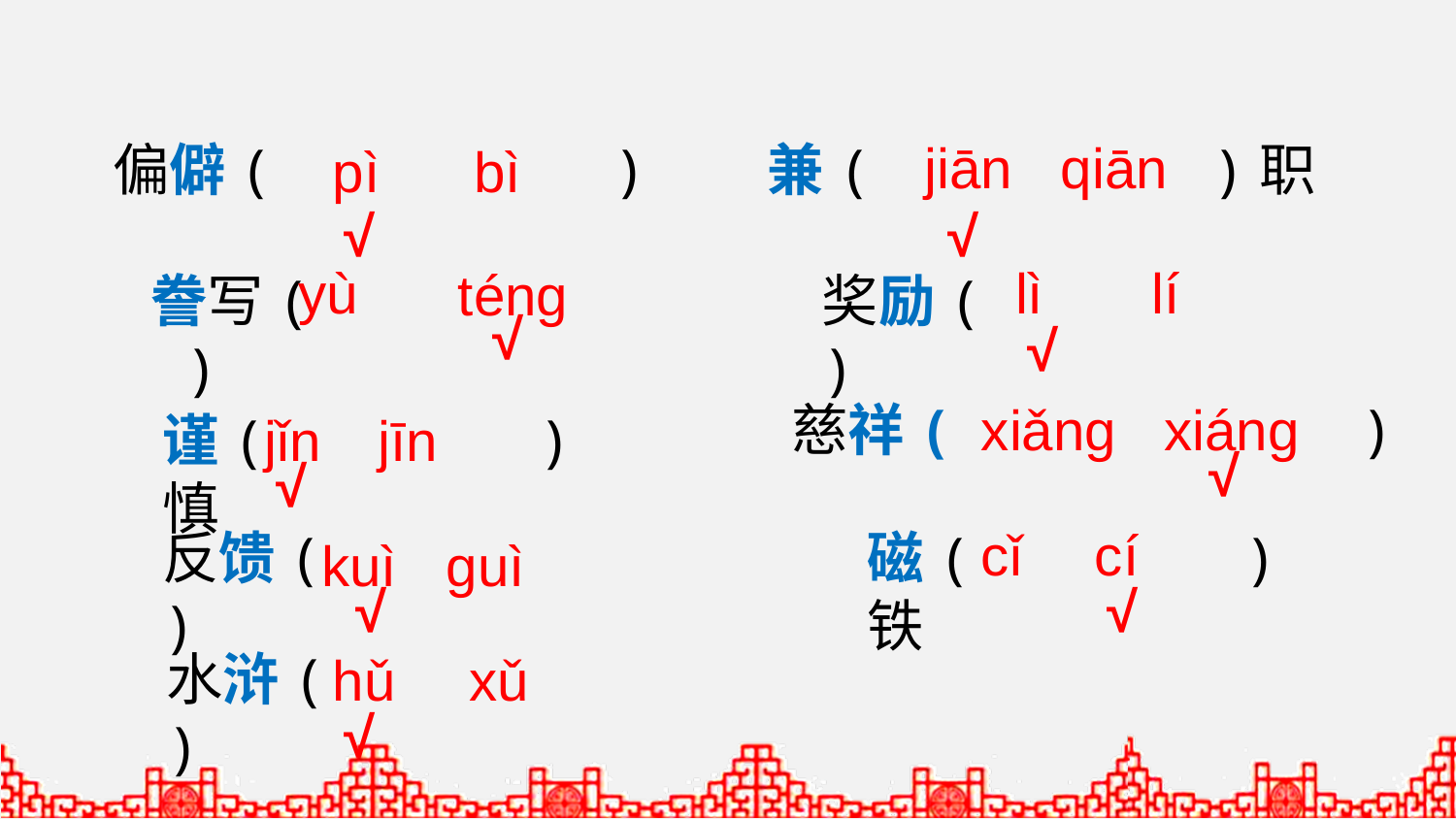

jiān
qiān
偏僻(          )
兼(          )职
pì
 bì
√
√
yù
lì
lí
téng
誊写(           )
奖励(          )
√
√
慈祥(            )
xiǎng
xiáng
谨(        )慎
jǐn
jīn
√
√
cǐ
cí
反馈(         )
磁(        )铁
kuì
guì
√
√
水浒(         )
hǔ
xǔ
√